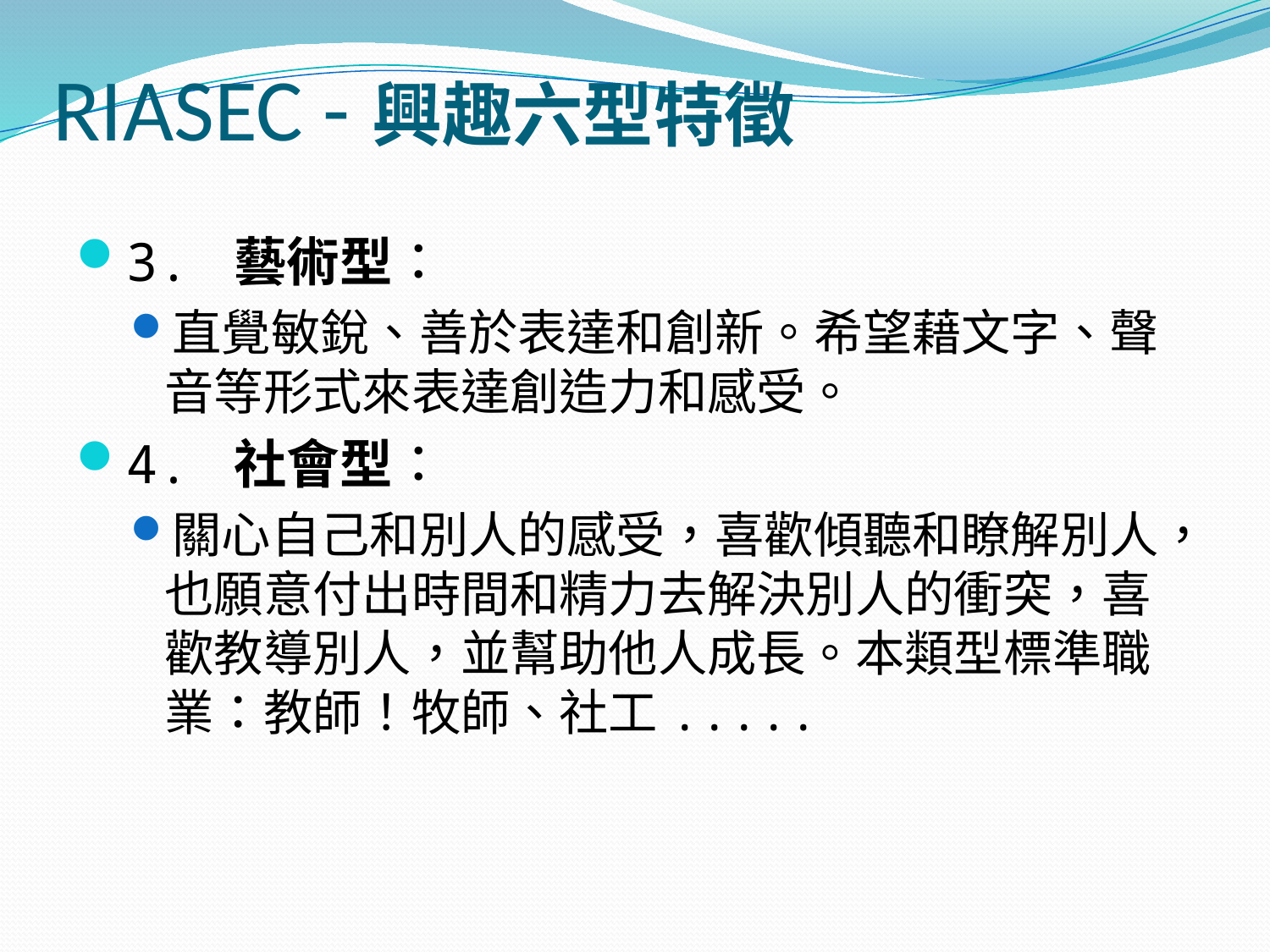

# RIASEC -興趣六型特徵
3. 藝術型：
直覺敏銳、善於表達和創新。希望藉文字、聲音等形式來表達創造力和感受。
4. 社會型：
關心自己和別人的感受，喜歡傾聽和瞭解別人，也願意付出時間和精力去解決別人的衝突，喜歡教導別人，並幫助他人成長。本類型標準職業：教師！牧師、社工.....